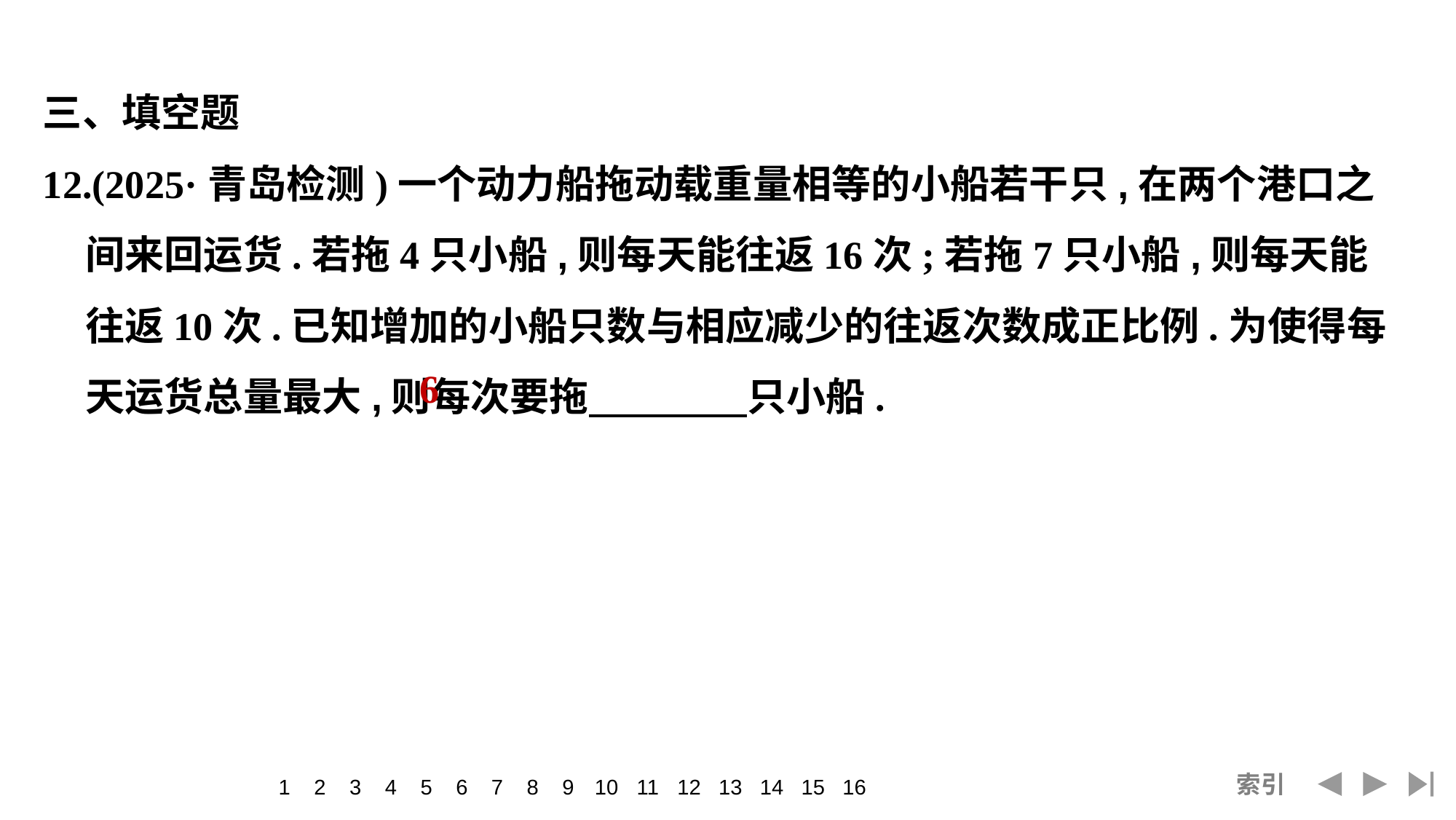

三、填空题
12.(2025·青岛检测)一个动力船拖动载重量相等的小船若干只,在两个港口之间来回运货.若拖4只小船,则每天能往返16次;若拖7只小船,则每天能往返10次.已知增加的小船只数与相应减少的往返次数成正比例.为使得每天运货总量最大,则每次要拖　　　　只小船.
6